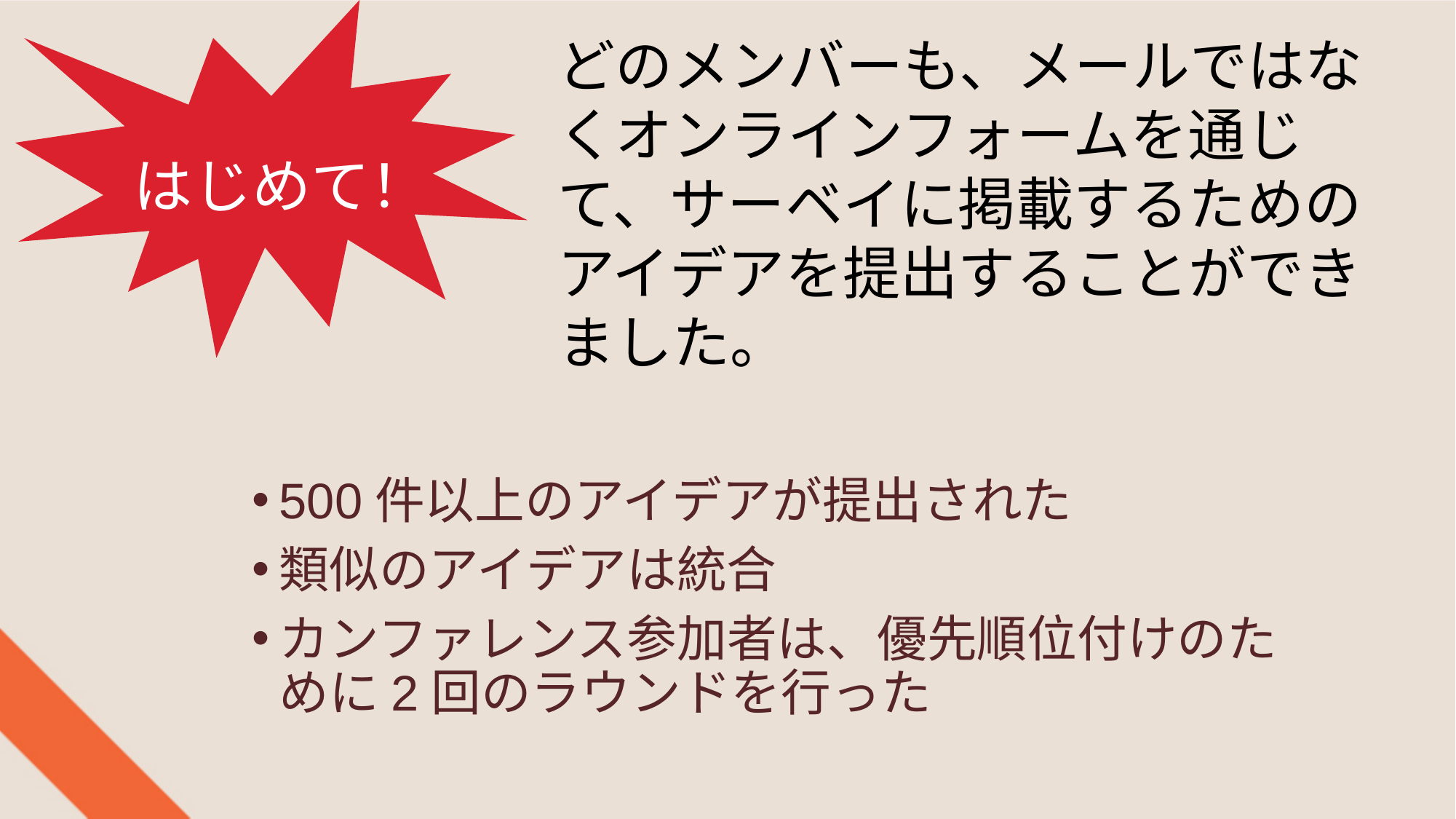

どのメンバーも、メールではなくオンラインフォームを通じて、サーベイに掲載するためのアイデアを提出することができました。
はじめて！
500件以上のアイデアが提出された
類似のアイデアは統合
カンファレンス参加者は、優先順位付けのために2回のラウンドを行った